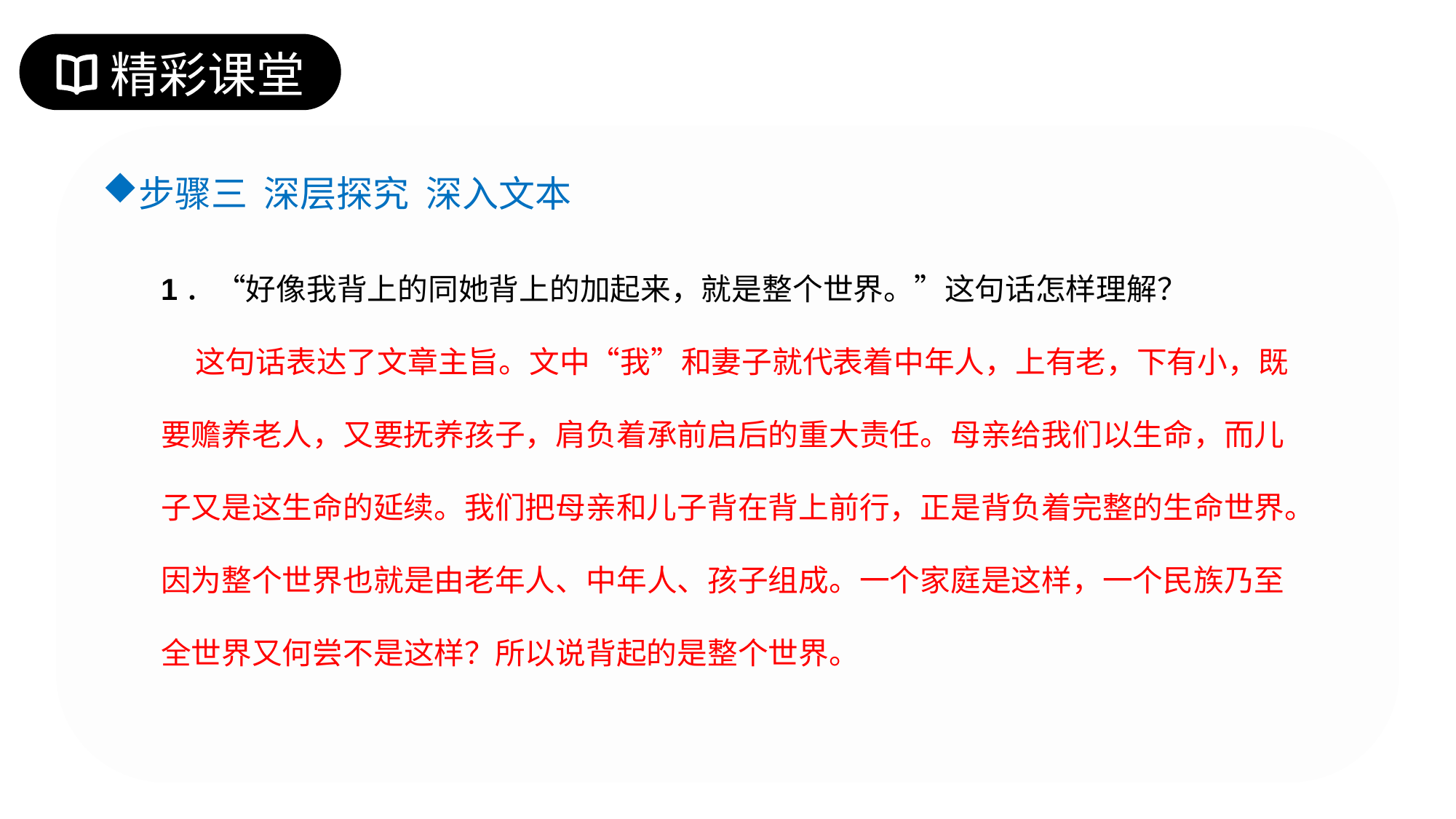

精彩课堂

步骤三  深层探究  深入文本
1．“好像我背上的同她背上的加起来，就是整个世界。”这句话怎样理解？
    这句话表达了文章主旨。文中“我”和妻子就代表着中年人，上有老，下有小，既要赡养老人，又要抚养孩子，肩负着承前启后的重大责任。母亲给我们以生命，而儿子又是这生命的延续。我们把母亲和儿子背在背上前行，正是背负着完整的生命世界。因为整个世界也就是由老年人、中年人、孩子组成。一个家庭是这样，一个民族乃至全世界又何尝不是这样？所以说背起的是整个世界。